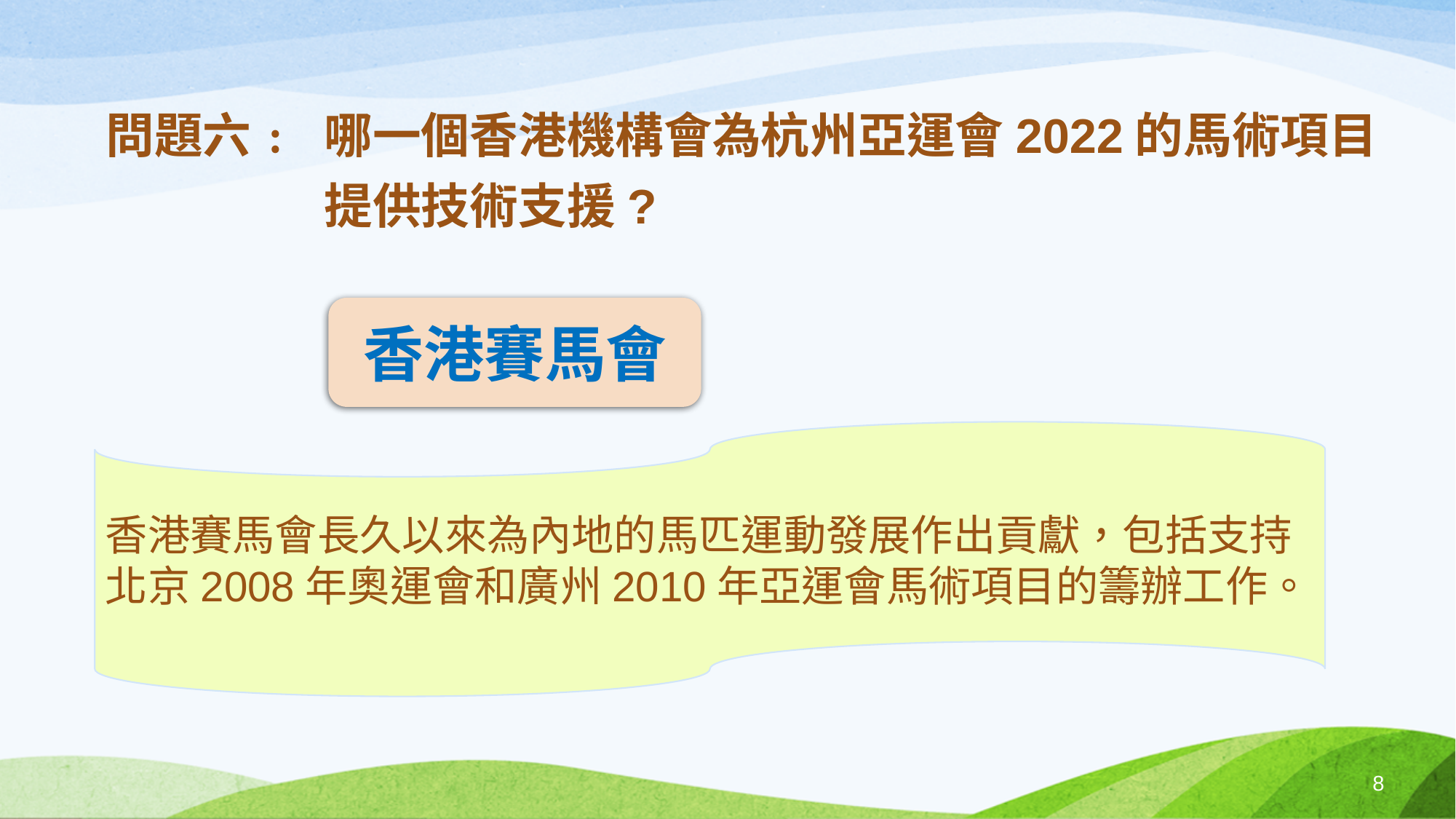

問題六﹕	哪一個香港機構會為杭州亞運會2022的馬術項目
		提供技術支援?
香港賽馬會
香港賽馬會長久以來為內地的馬匹運動發展作出貢獻，包括支持北京2008年奧運會和廣州2010年亞運會馬術項目的籌辦工作。
8